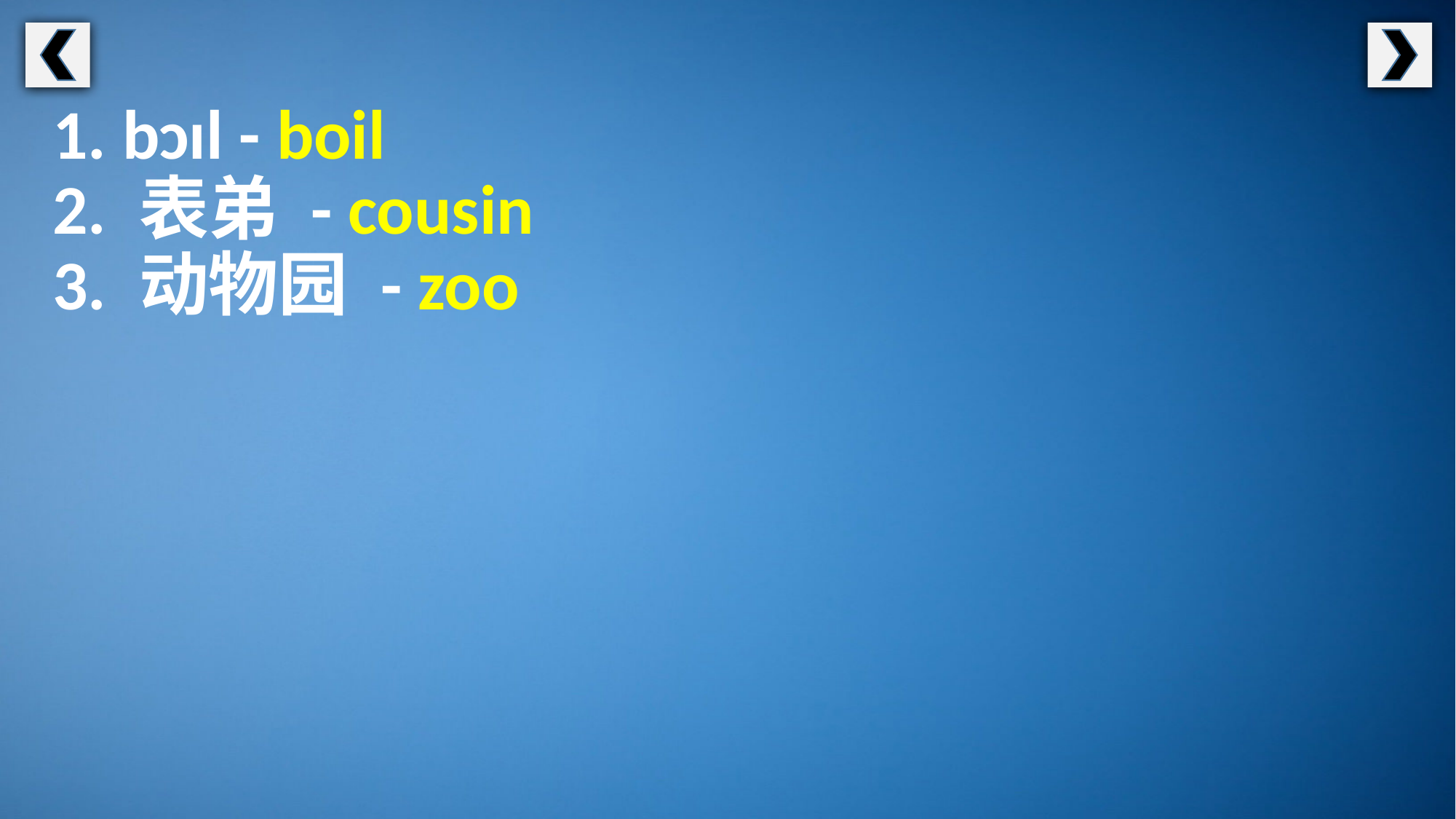

1. bɔɪl - boil
2. 表弟 - cousin
3. 动物园 - zoo